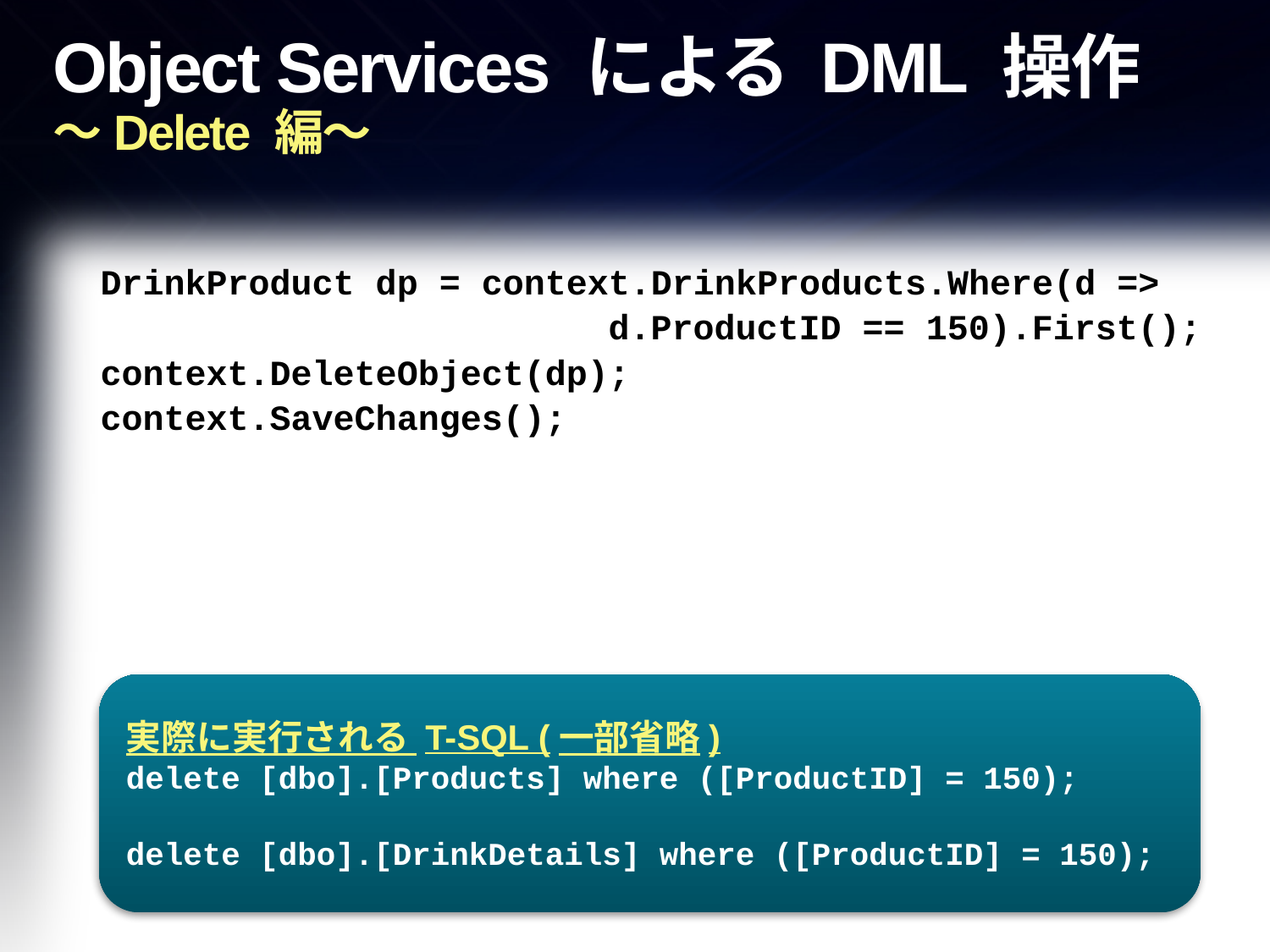

# Object Services による DML 操作 ～Delete 編～
DrinkProduct dp = context.DrinkProducts.Where(d =>
                        d.ProductID == 150).First();
context.DeleteObject(dp);
context.SaveChanges();

実際に実行される T-SQL (一部省略)
delete [dbo].[Products] where ([ProductID] = 150);

delete [dbo].[DrinkDetails] where ([ProductID] = 150);